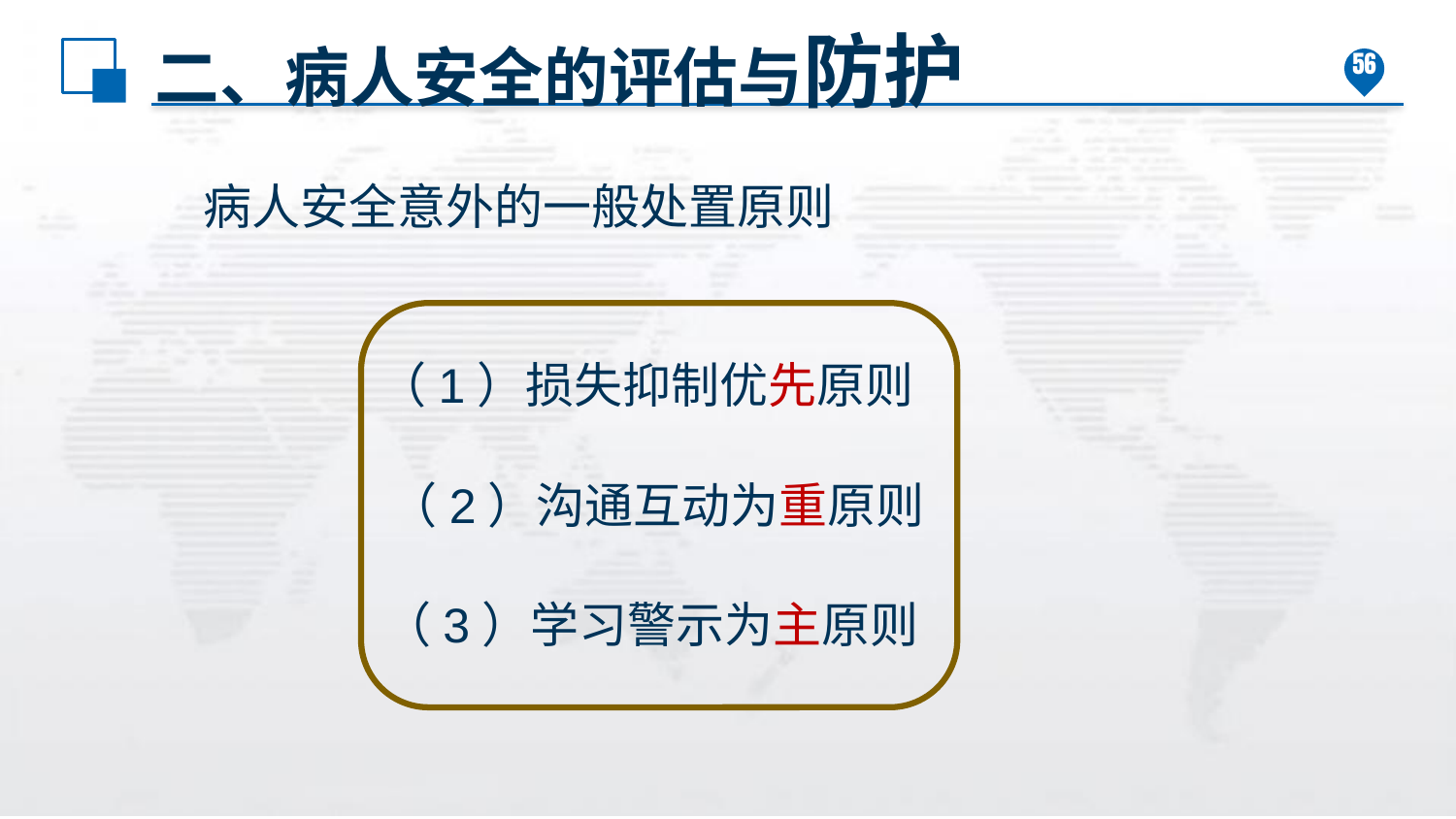

# 二、病人安全的评估与防护
56
病人安全意外的一般处置原则

（1）损失抑制优先原则
（2）沟通互动为重原则
（3）学习警示为主原则